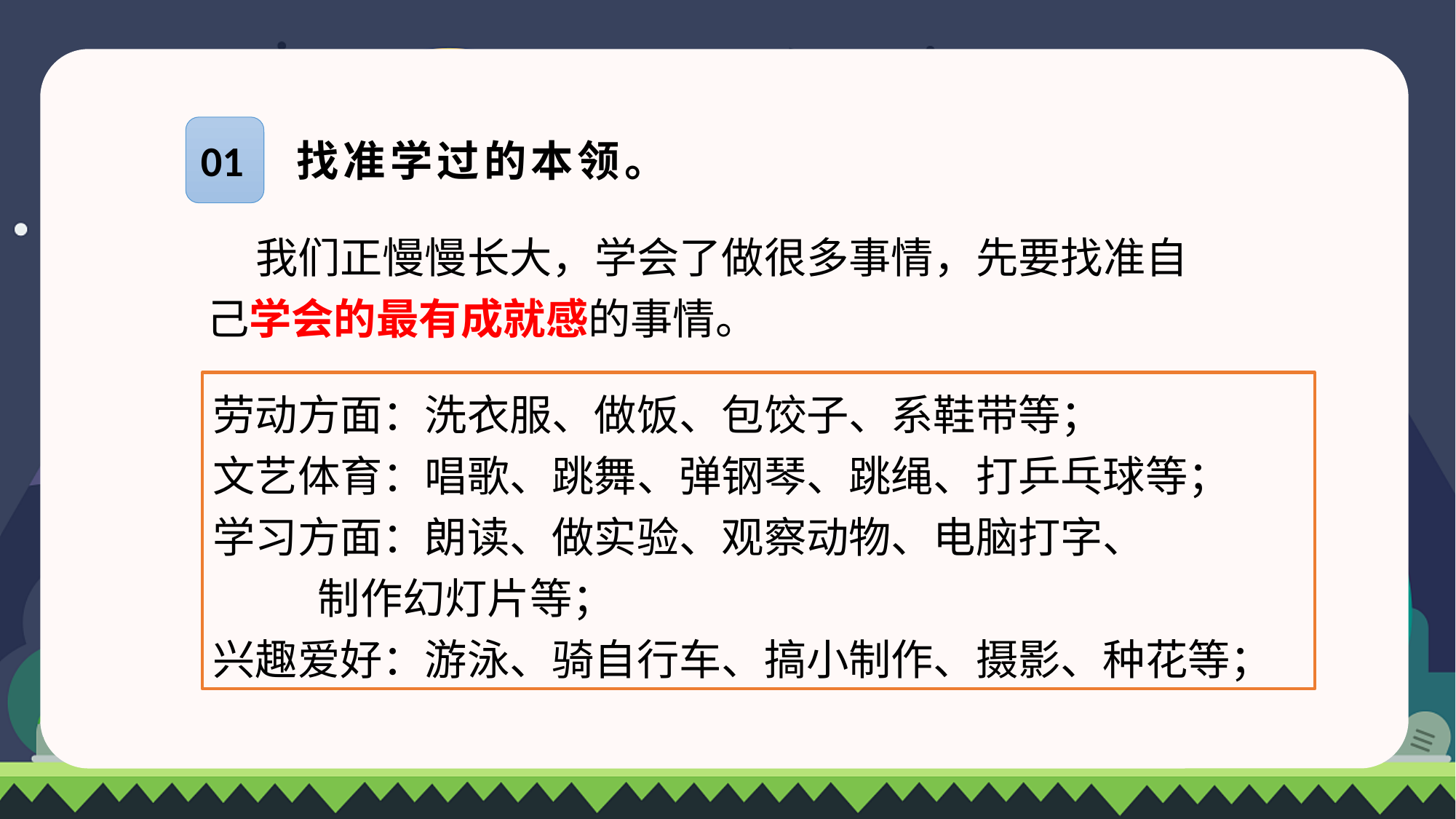

01
找准学过的本领。
    我们正慢慢长大，学会了做很多事情，先要找准自己学会的最有成就感的事情。
劳动方面：洗衣服、做饭、包饺子、系鞋带等；
文艺体育：唱歌、跳舞、弹钢琴、跳绳、打乒乓球等；
学习方面：朗读、做实验、观察动物、电脑打字、
          制作幻灯片等；
兴趣爱好：游泳、骑自行车、搞小制作、摄影、种花等；